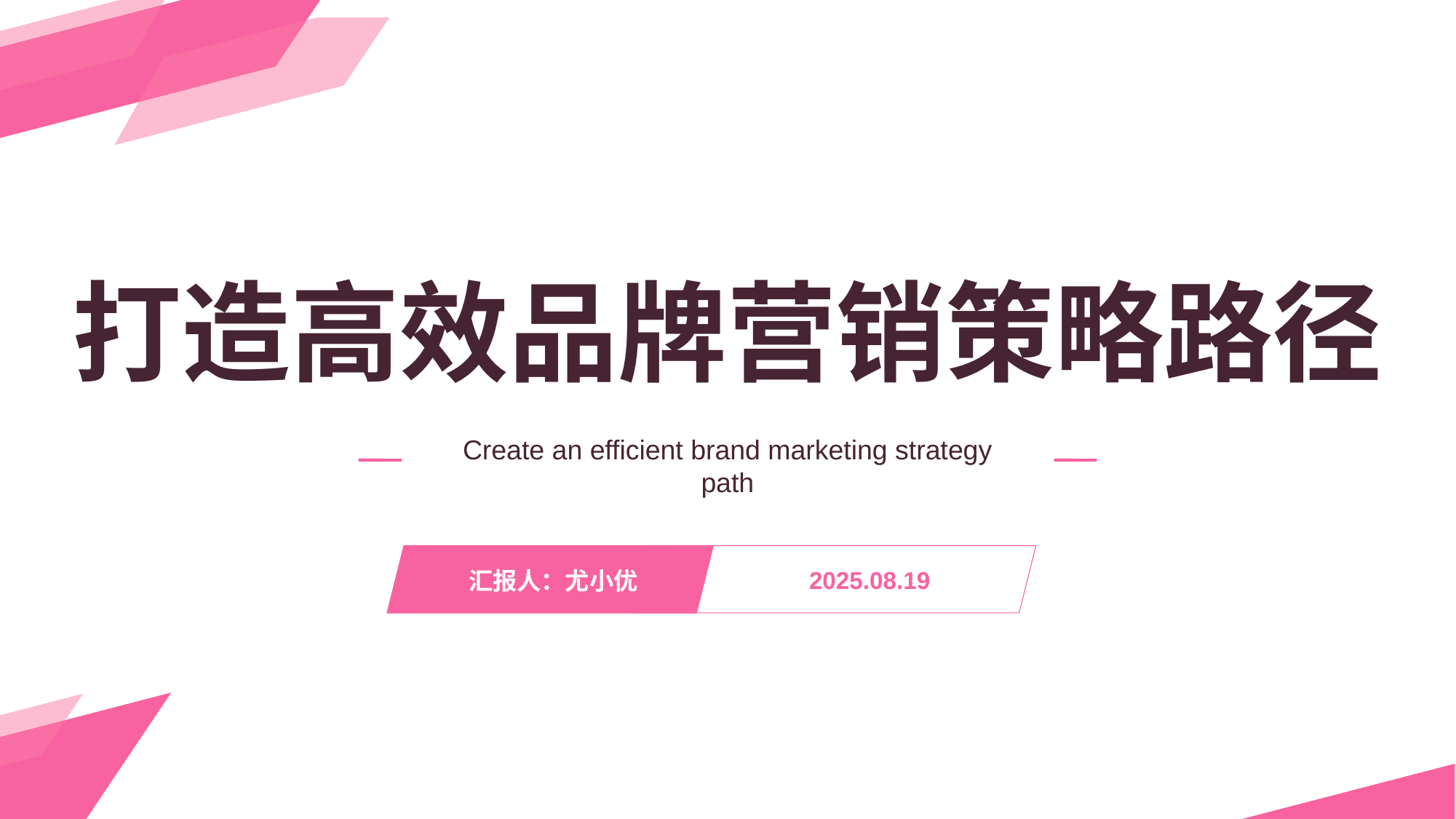

打造高效品牌营销策略路径
Create an efficient brand marketing strategy path

2025.08.19
汇报人：尤小优